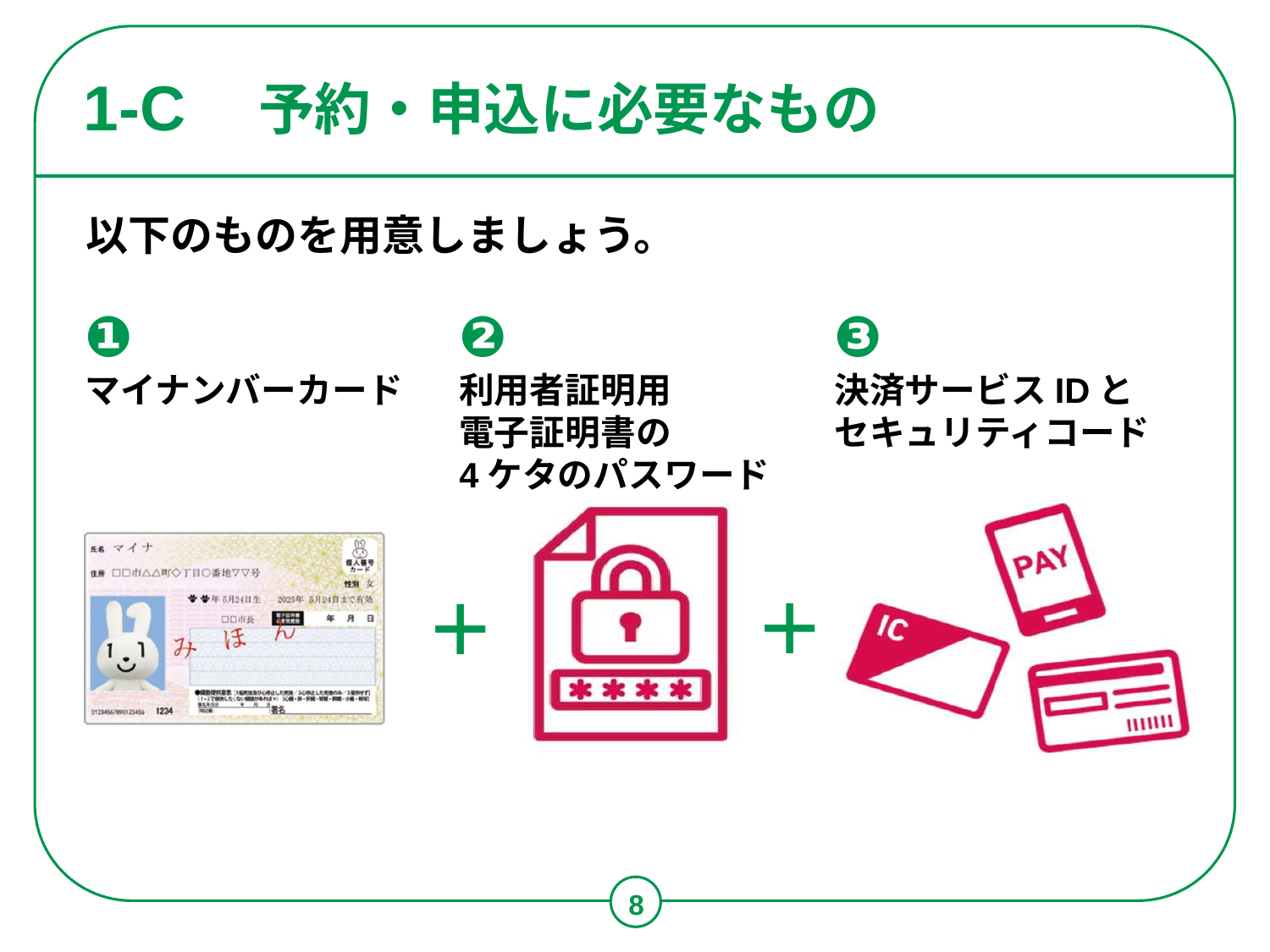

# 予約・申込に必要なもの
1-C
以下のものを用意しましょう。
❶
マイナンバーカード
❷
利用者証明用
電子証明書の
4ケタのパスワード
❸
決済サービスIDと
セキュリティコード

＋
＋